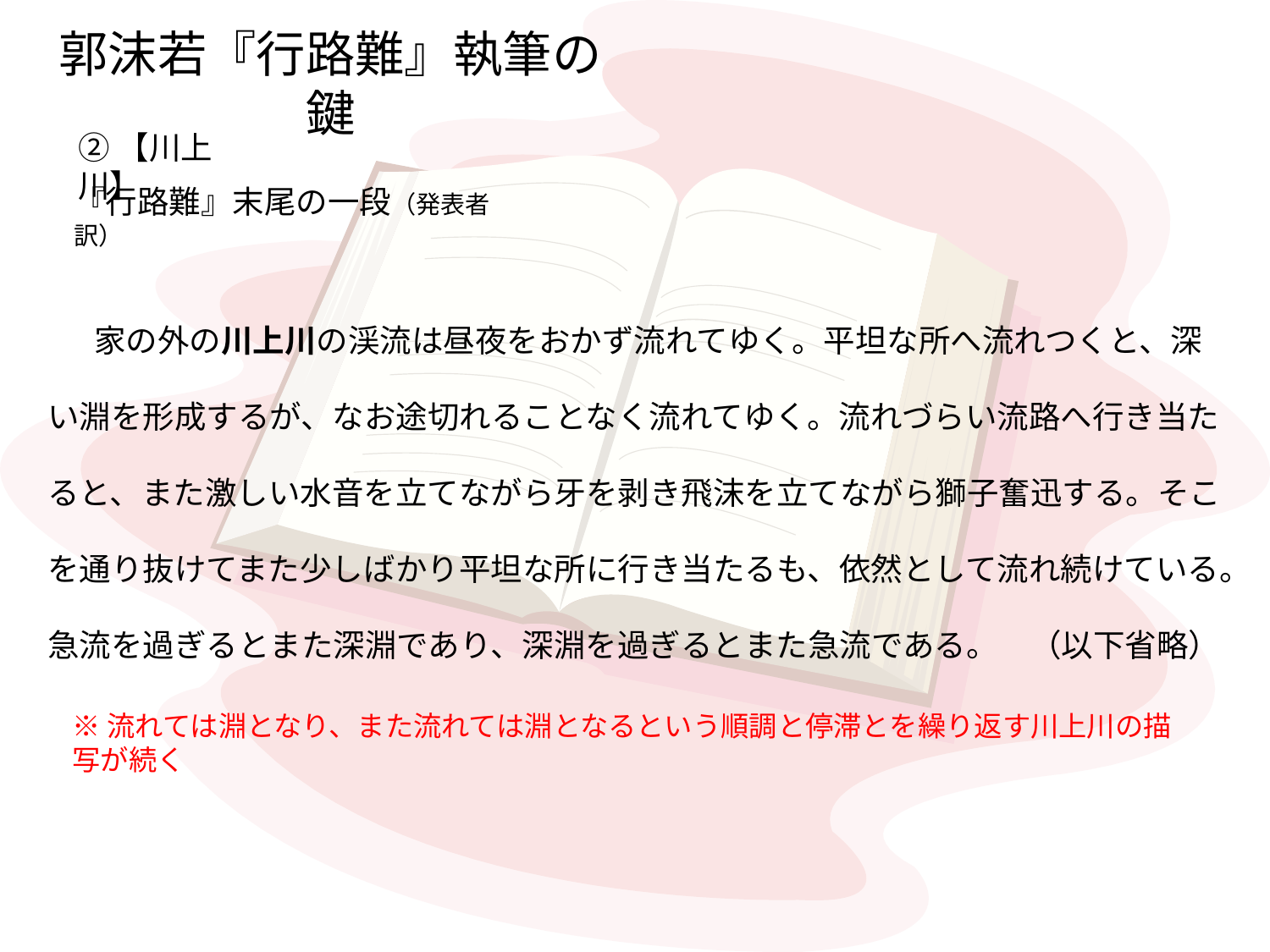

# 郭沫若『行路難』執筆の鍵
②【川上川】
『行路難』末尾の一段（発表者訳）
 　家の外の川上川の渓流は昼夜をおかず流れてゆく。平坦な所へ流れつくと、深い淵を形成するが、なお途切れることなく流れてゆく。流れづらい流路へ行き当たると、また激しい水音を立てながら牙を剥き飛沫を立てながら獅子奮迅する。そこを通り抜けてまた少しばかり平坦な所に行き当たるも、依然として流れ続けている。急流を過ぎるとまた深淵であり、深淵を過ぎるとまた急流である。　（以下省略）
※流れては淵となり、また流れては淵となるという順調と停滞とを繰り返す川上川の描写が続く